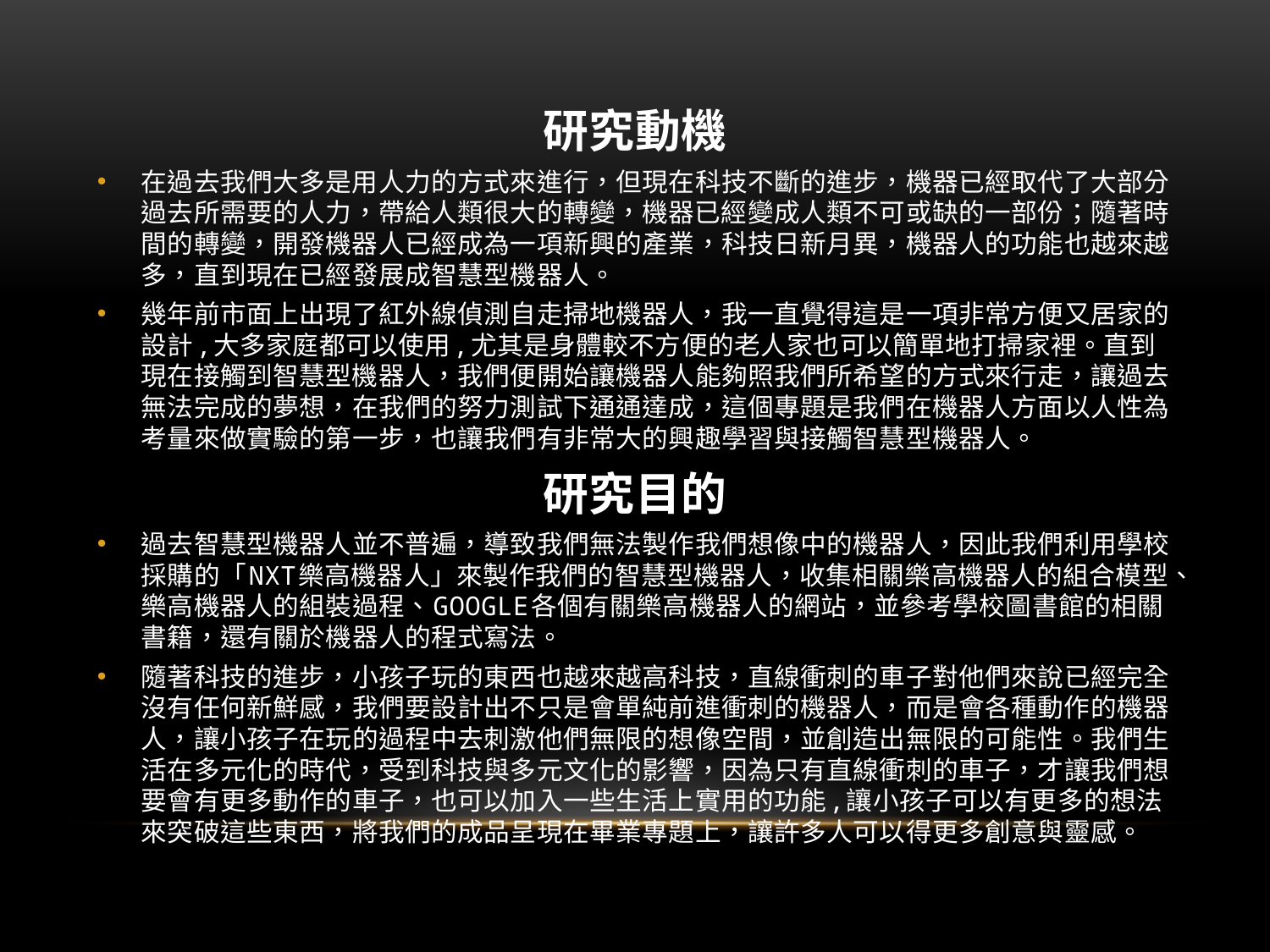

#
研究動機
在過去我們大多是用人力的方式來進行，但現在科技不斷的進步，機器已經取代了大部分過去所需要的人力，帶給人類很大的轉變，機器已經變成人類不可或缺的一部份；隨著時間的轉變，開發機器人已經成為一項新興的產業，科技日新月異，機器人的功能也越來越多，直到現在已經發展成智慧型機器人。
幾年前市面上出現了紅外線偵測自走掃地機器人，我一直覺得這是一項非常方便又居家的設計,大多家庭都可以使用,尤其是身體較不方便的老人家也可以簡單地打掃家裡。直到現在接觸到智慧型機器人，我們便開始讓機器人能夠照我們所希望的方式來行走，讓過去無法完成的夢想，在我們的努力測試下通通達成，這個專題是我們在機器人方面以人性為考量來做實驗的第一步，也讓我們有非常大的興趣學習與接觸智慧型機器人。
研究目的
過去智慧型機器人並不普遍，導致我們無法製作我們想像中的機器人，因此我們利用學校採購的「NXT樂高機器人」來製作我們的智慧型機器人，收集相關樂高機器人的組合模型、樂高機器人的組裝過程、GOOGLE各個有關樂高機器人的網站，並參考學校圖書館的相關書籍，還有關於機器人的程式寫法。
隨著科技的進步，小孩子玩的東西也越來越高科技，直線衝刺的車子對他們來說已經完全沒有任何新鮮感，我們要設計出不只是會單純前進衝刺的機器人，而是會各種動作的機器人，讓小孩子在玩的過程中去刺激他們無限的想像空間，並創造出無限的可能性。我們生活在多元化的時代，受到科技與多元文化的影響，因為只有直線衝刺的車子，才讓我們想要會有更多動作的車子，也可以加入一些生活上實用的功能,讓小孩子可以有更多的想法來突破這些東西，將我們的成品呈現在畢業專題上，讓許多人可以得更多創意與靈感。